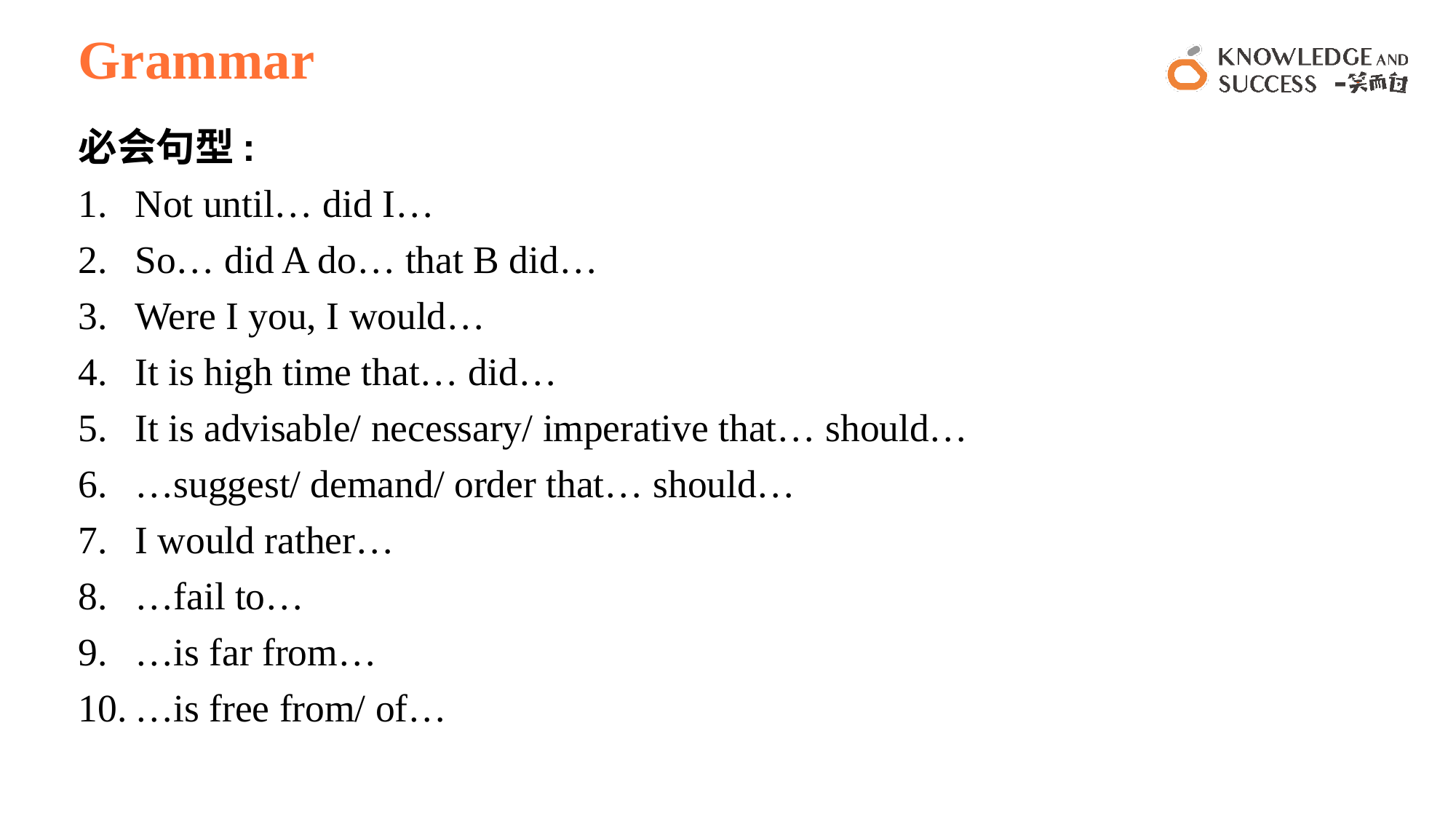

# Grammar
必会句型:
Not until… did I…
So… did A do… that B did…
Were I you, I would…
It is high time that… did…
It is advisable/ necessary/ imperative that… should…
…suggest/ demand/ order that… should…
I would rather…
…fail to…
…is far from…
…is free from/ of…